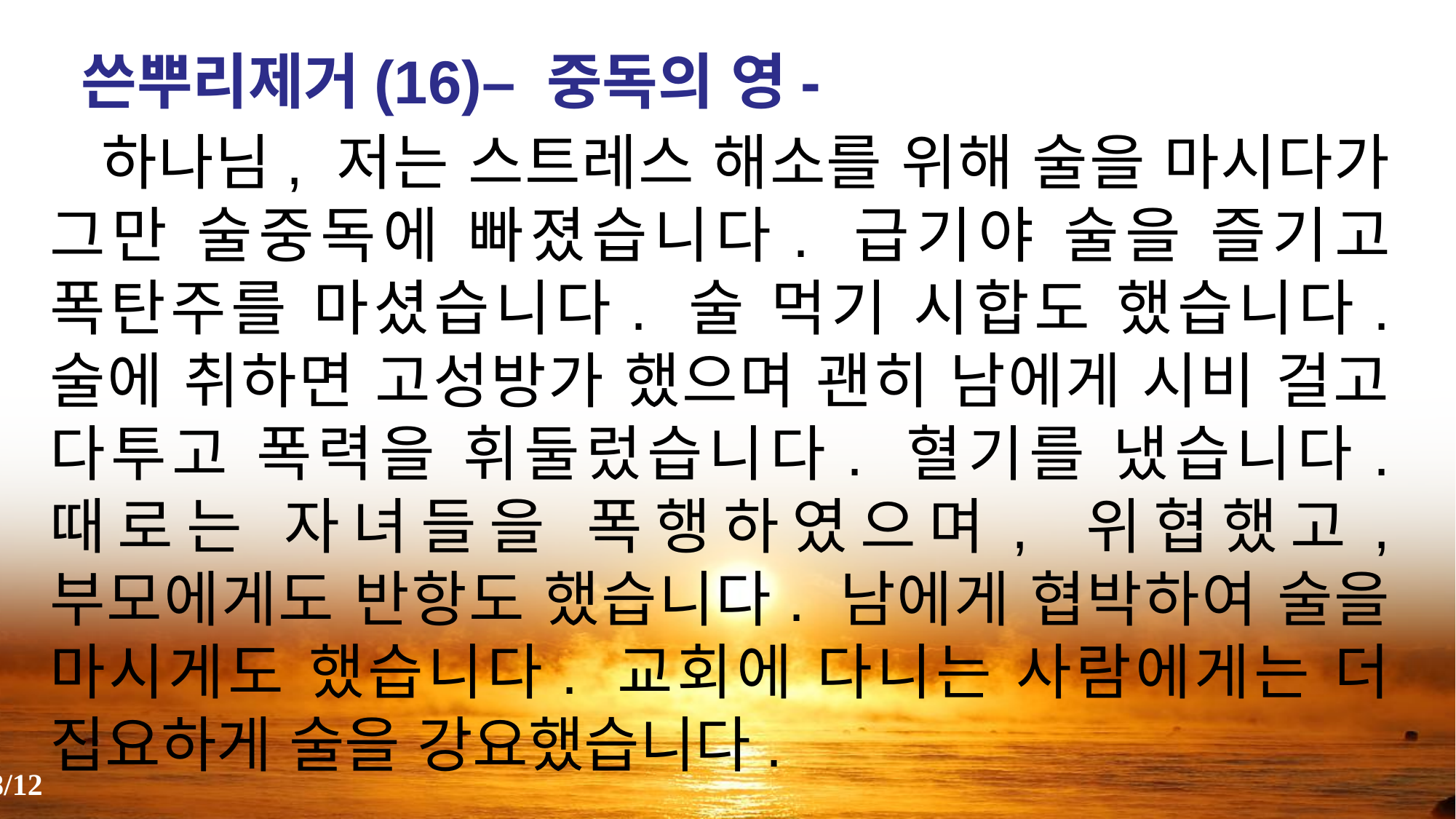

쓴뿌리제거(16)– 중독의 영-
  하나님, 저는 스트레스 해소를 위해 술을 마시다가 그만 술중독에 빠졌습니다. 급기야 술을 즐기고 폭탄주를 마셨습니다. 술 먹기 시합도 했습니다. 술에 취하면 고성방가 했으며 괜히 남에게 시비 걸고 다투고 폭력을 휘둘렀습니다. 혈기를 냈습니다. 때로는 자녀들을 폭행하였으며, 위협했고, 부모에게도 반항도 했습니다. 남에게 협박하여 술을 마시게도 했습니다. 교회에 다니는 사람에게는 더 집요하게 술을 강요했습니다.